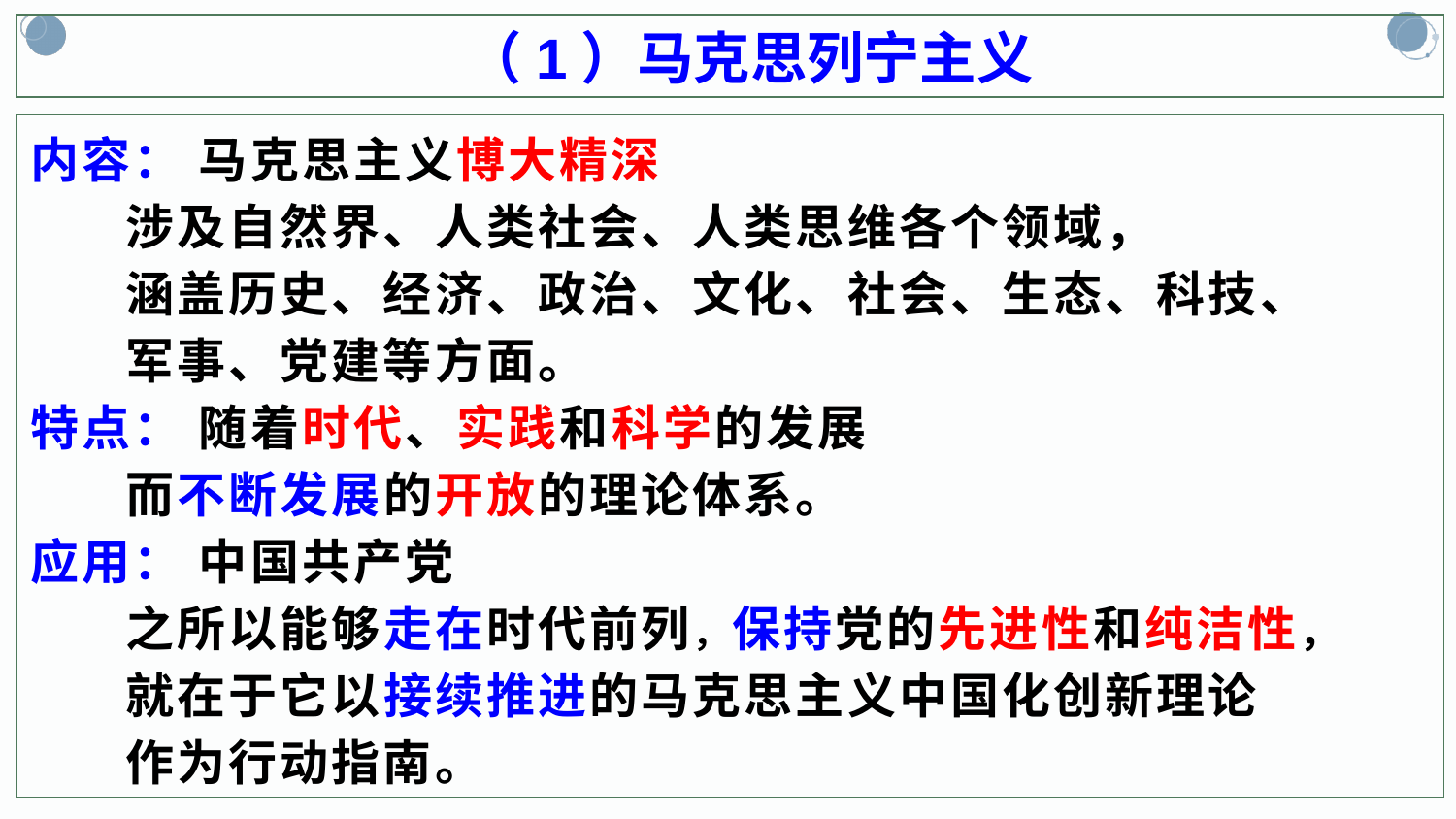

（1）马克思列宁主义
内容： 马克思主义博大精深
      涉及自然界、人类社会、人类思维各个领域，
      涵盖历史、经济、政治、文化、社会、生态、科技、
      军事、党建等方面。
特点： 随着时代、实践和科学的发展
      而不断发展的开放的理论体系。
应用： 中国共产党
      之所以能够走在时代前列，保持党的先进性和纯洁性，
      就在于它以接续推进的马克思主义中国化创新理论
      作为行动指南。